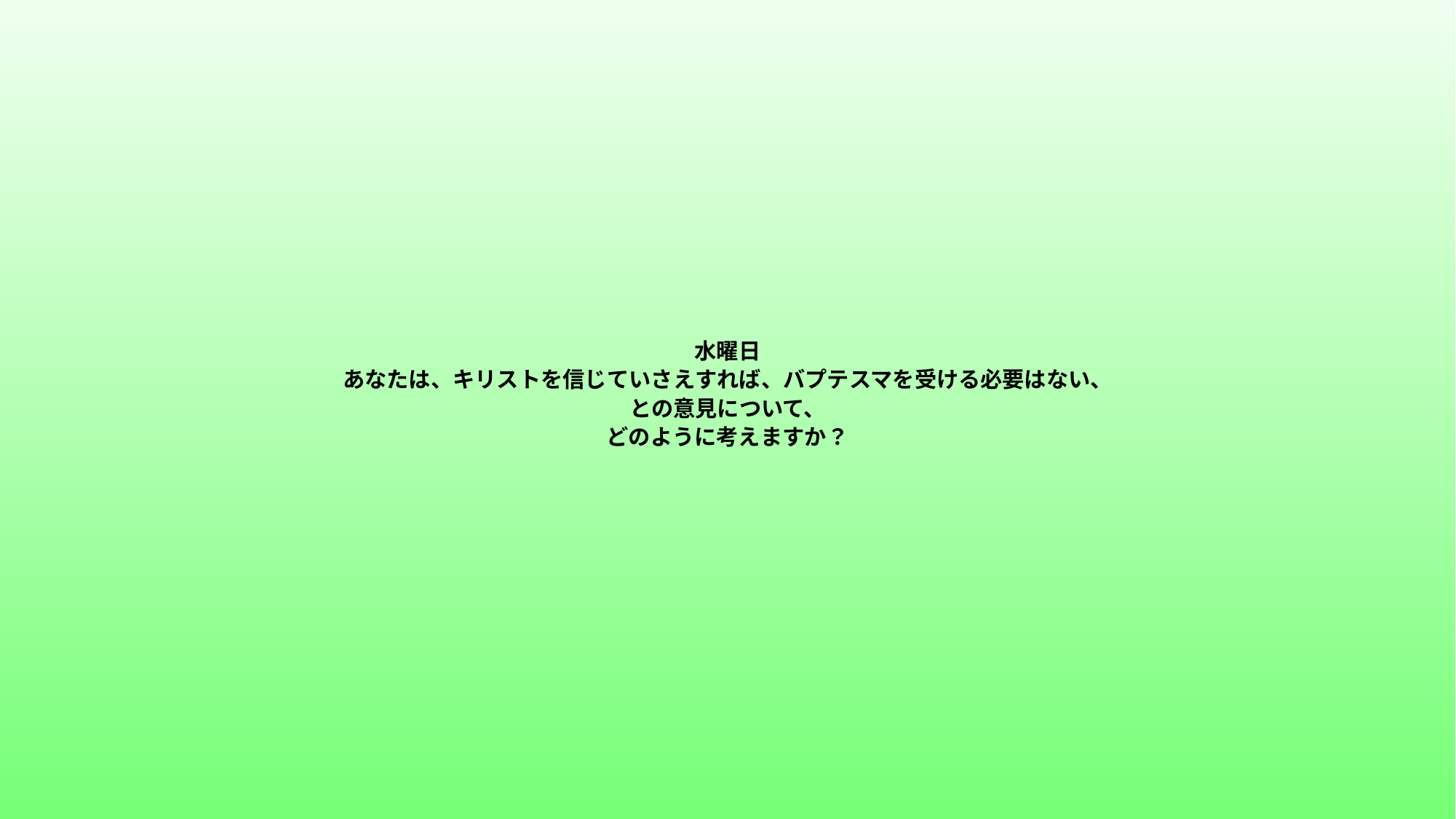

# 水曜日 あなたは、キリストを信じていさえすれば、バプテスマを受ける必要はない、 との意見について、 どのように考えますか？